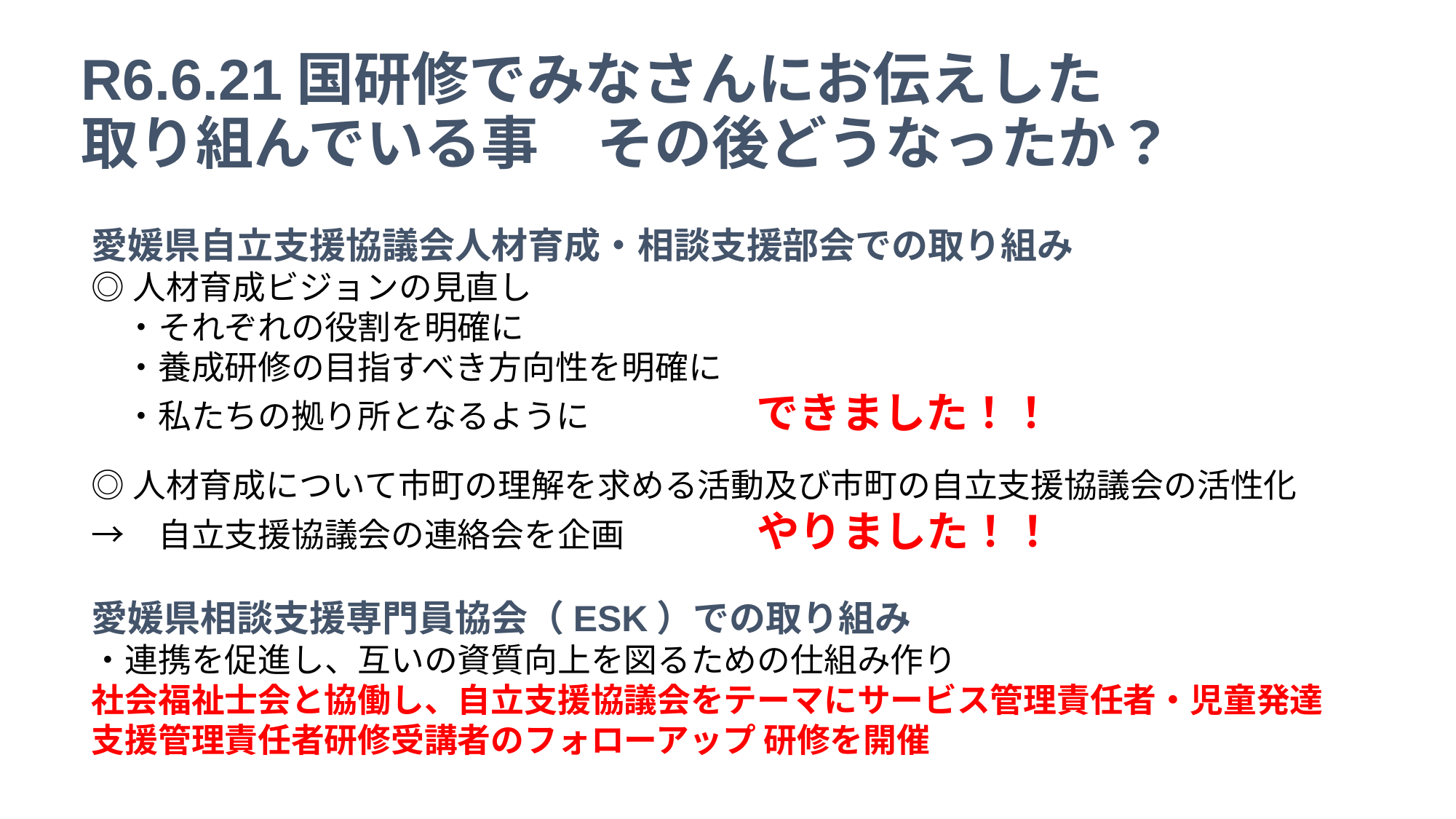

R6.6.21国研修でみなさんにお伝えした
取り組んでいる事　その後どうなったか？
愛媛県自立支援協議会人材育成・相談支援部会での取り組み
◎人材育成ビジョンの見直し
　・それぞれの役割を明確に
　・養成研修の目指すべき方向性を明確に
　・私たちの拠り所となるように　　　　　できました！！
◎人材育成について市町の理解を求める活動及び市町の自立支援協議会の活性化　→　自立支援協議会の連絡会を企画　　　　やりました！！

愛媛県相談支援専門員協会（ESK）での取り組み
・連携を促進し、互いの資質向上を図るための仕組み作り
社会福祉士会と協働し、自立支援協議会をテーマにサービス管理責任者・児童発達支援管理責任者研修受講者のフォローアップ 研修を開催